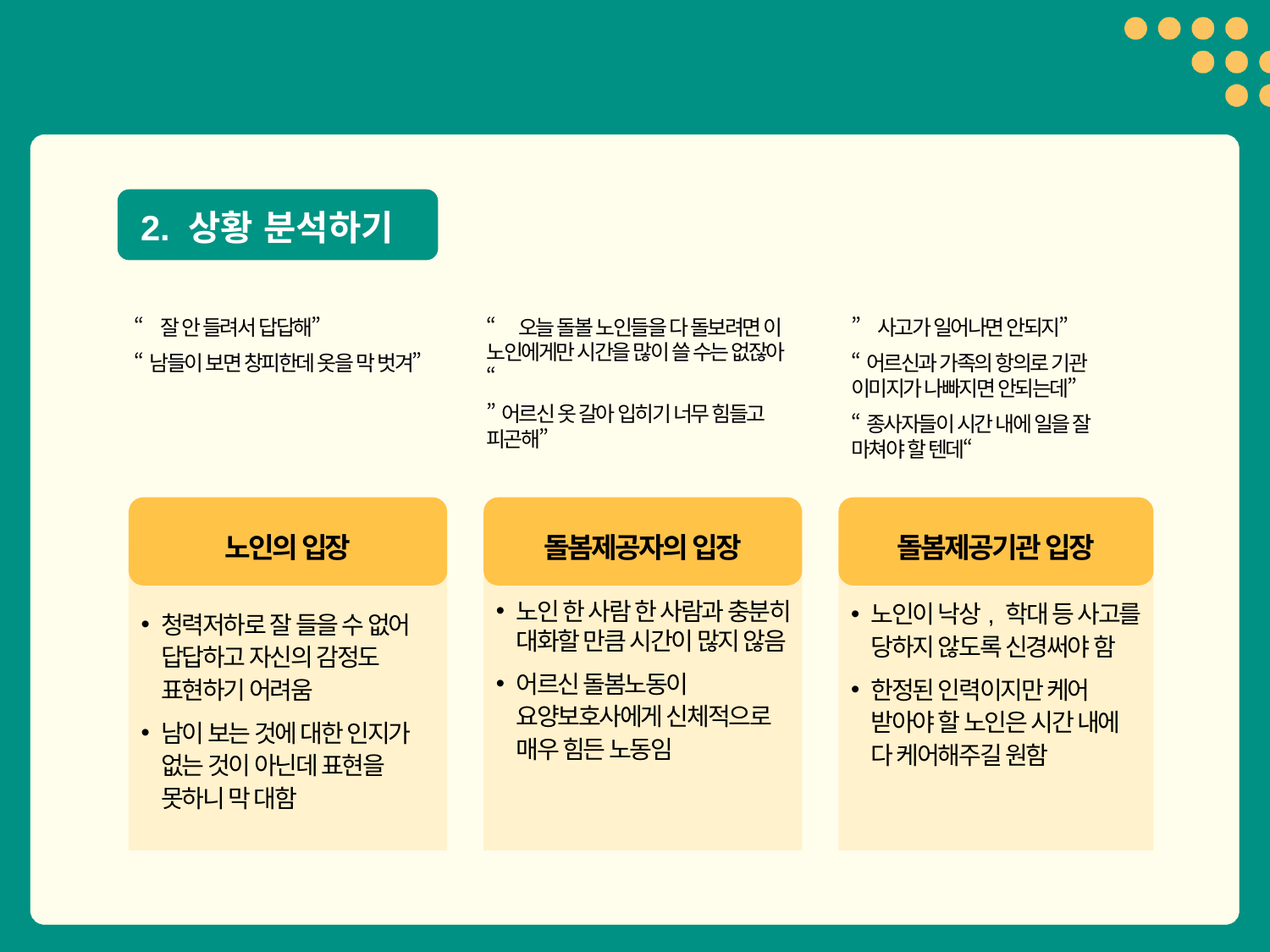

2. 상황 분석하기
“잘 안 들려서 답답해”
“남들이 보면 창피한데 옷을 막 벗겨”
”사고가 일어나면 안되지”
“어르신과 가족의 항의로 기관 이미지가 나빠지면 안되는데”
“종사자들이 시간 내에 일을 잘 마쳐야 할 텐데“
“ 오늘 돌볼 노인들을 다 돌보려면 이 노인에게만 시간을 많이 쓸 수는 없잖아“
”어르신 옷 갈아 입히기 너무 힘들고 피곤해”
노인의 입장
돌봄제공자의 입장
돌봄제공기관 입장

청력저하로 잘 들을 수 없어 답답하고 자신의 감정도 표현하기 어려움
남이 보는 것에 대한 인지가 없는 것이 아닌데 표현을 못하니 막 대함

노인 한 사람 한 사람과 충분히 대화할 만큼 시간이 많지 않음
어르신 돌봄노동이 요양보호사에게 신체적으로 매우 힘든 노동임

노인이 낙상, 학대 등 사고를 당하지 않도록 신경써야 함
한정된 인력이지만 케어 받아야 할 노인은 시간 내에 다 케어해주길 원함

29